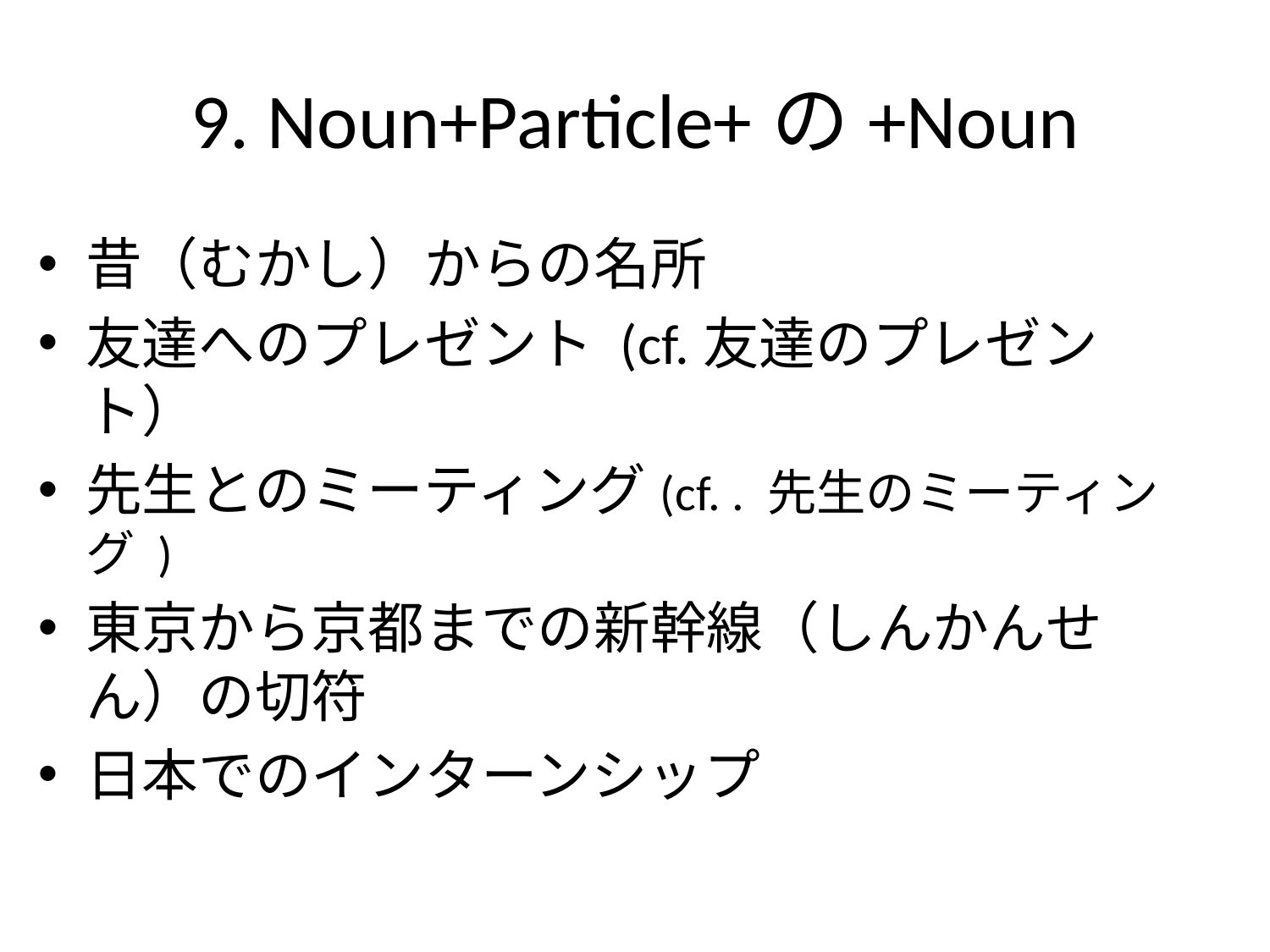

# 9. Noun+Particle+の+Noun
昔（むかし）からの名所
友達へのプレゼント (cf.友達のプレゼント）
先生とのミーティング(cf. . 先生のミーティング )
東京から京都までの新幹線（しんかんせん）の切符
日本でのインターンシップ